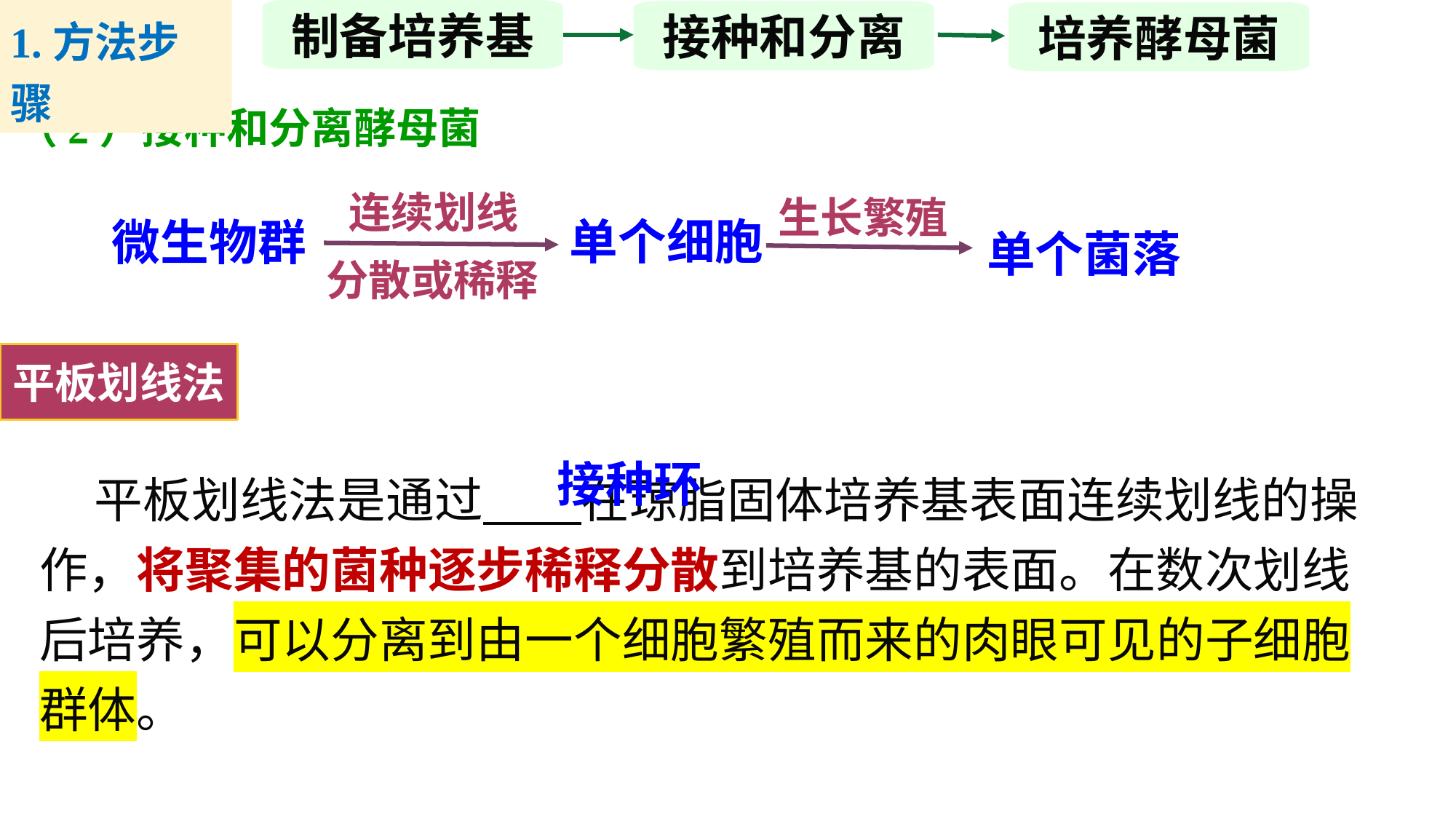

1.方法步骤
制备培养基
接种和分离
培养酵母菌
（2）接种和分离酵母菌
连续划线
生长繁殖
单个细胞
微生物群
单个菌落

分散或稀释
平板划线法
接种环
    平板划线法是通过         在琼脂固体培养基表面连续划线的操作，将聚集的菌种逐步稀释分散到培养基的表面。在数次划线后培养，可以分离到由一个细胞繁殖而来的肉眼可见的子细胞群体。